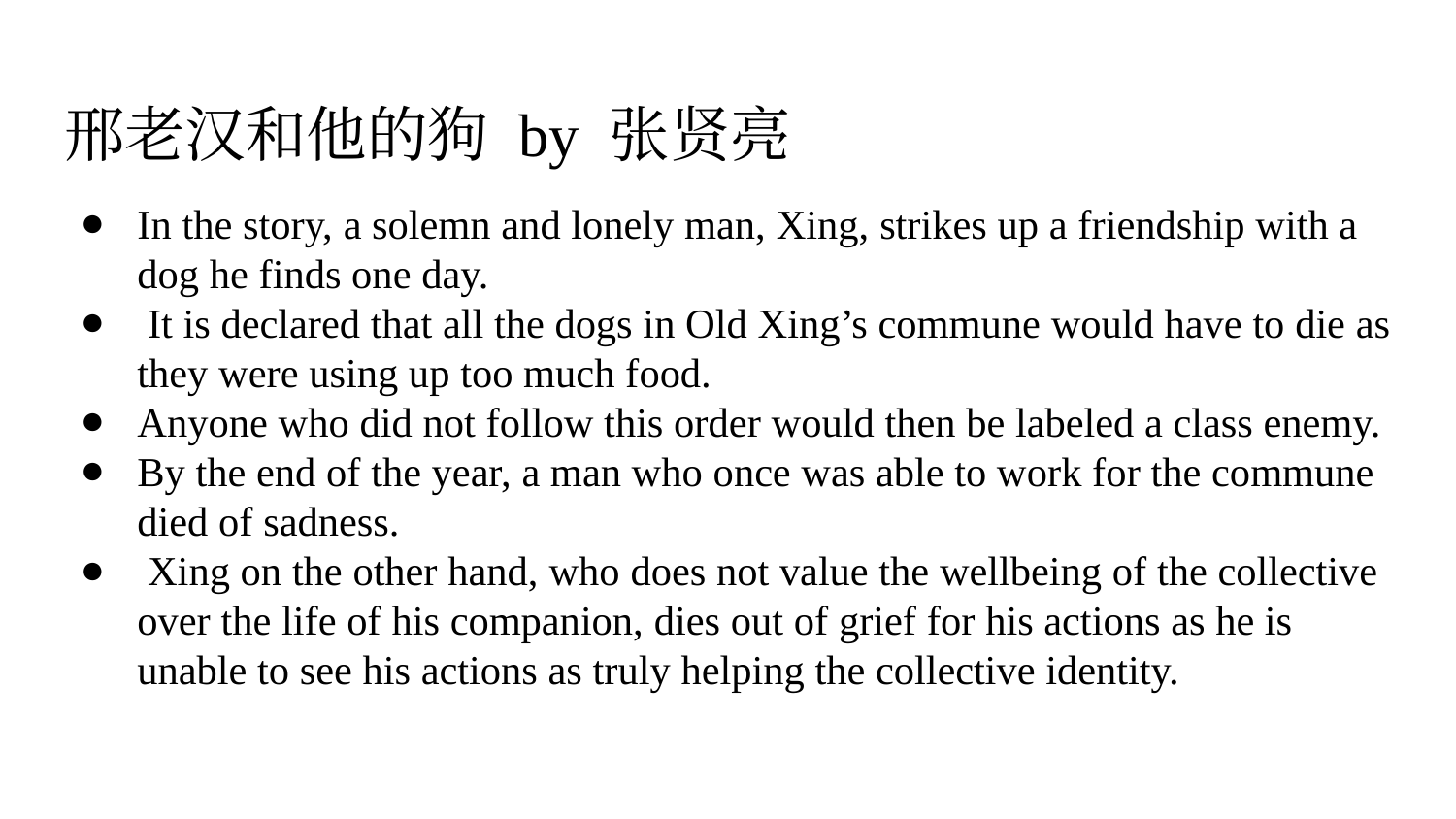

# 邢老汉和他的狗 by 张贤亮
In the story, a solemn and lonely man, Xing, strikes up a friendship with a dog he finds one day.
 It is declared that all the dogs in Old Xing’s commune would have to die as they were using up too much food.
Anyone who did not follow this order would then be labeled a class enemy.
By the end of the year, a man who once was able to work for the commune died of sadness.
 Xing on the other hand, who does not value the wellbeing of the collective over the life of his companion, dies out of grief for his actions as he is unable to see his actions as truly helping the collective identity.